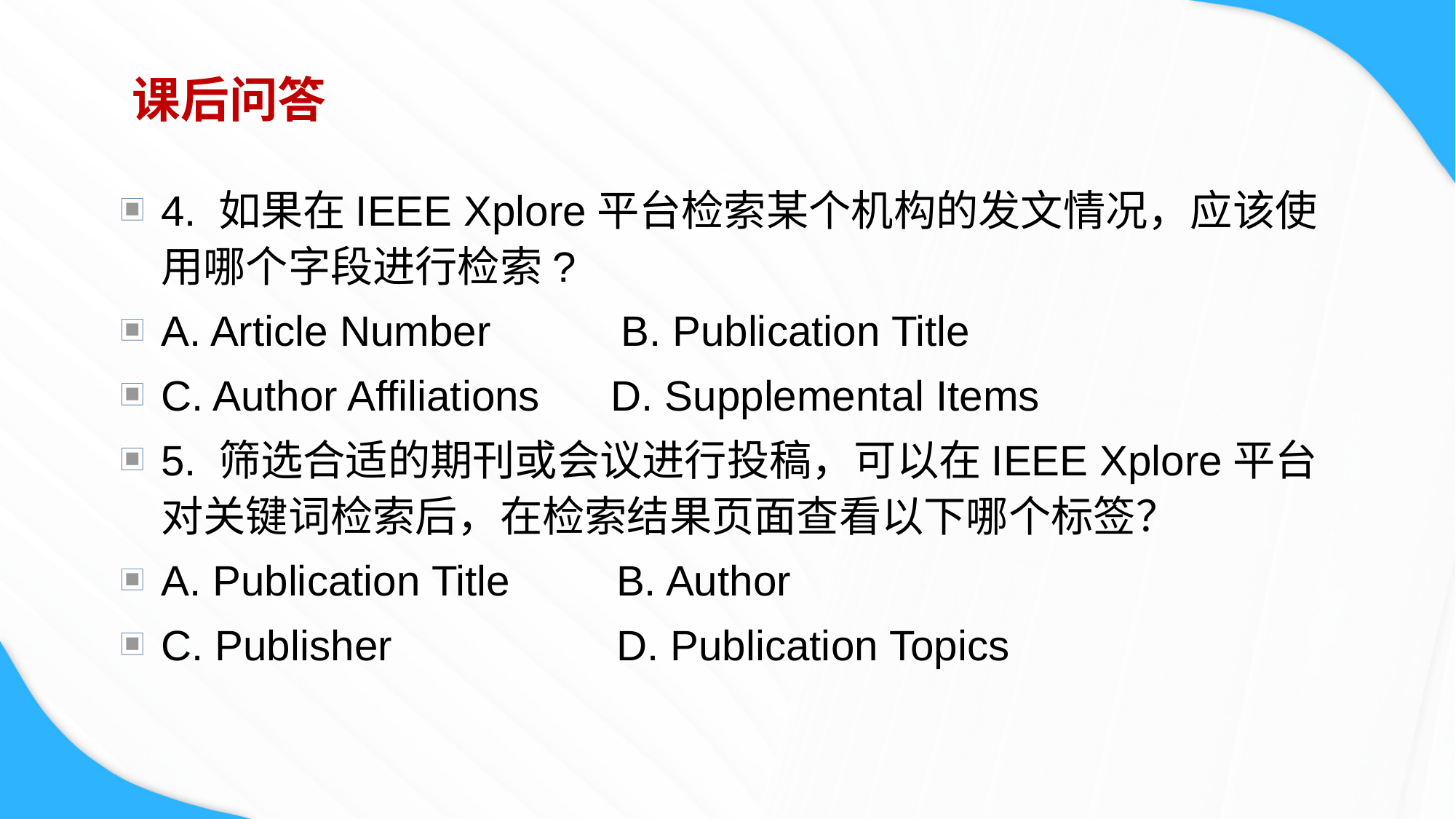

# 课后问答
4. 如果在IEEE Xplore平台检索某个机构的发文情况，应该使用哪个字段进行检索?
A. Article Number           B. Publication Title
C. Author Affiliations      D. Supplemental Items
5. 筛选合适的期刊或会议进行投稿，可以在IEEE Xplore平台对关键词检索后，在检索结果页面查看以下哪个标签？
A. Publication Title         B. Author
C. Publisher                   D. Publication Topics